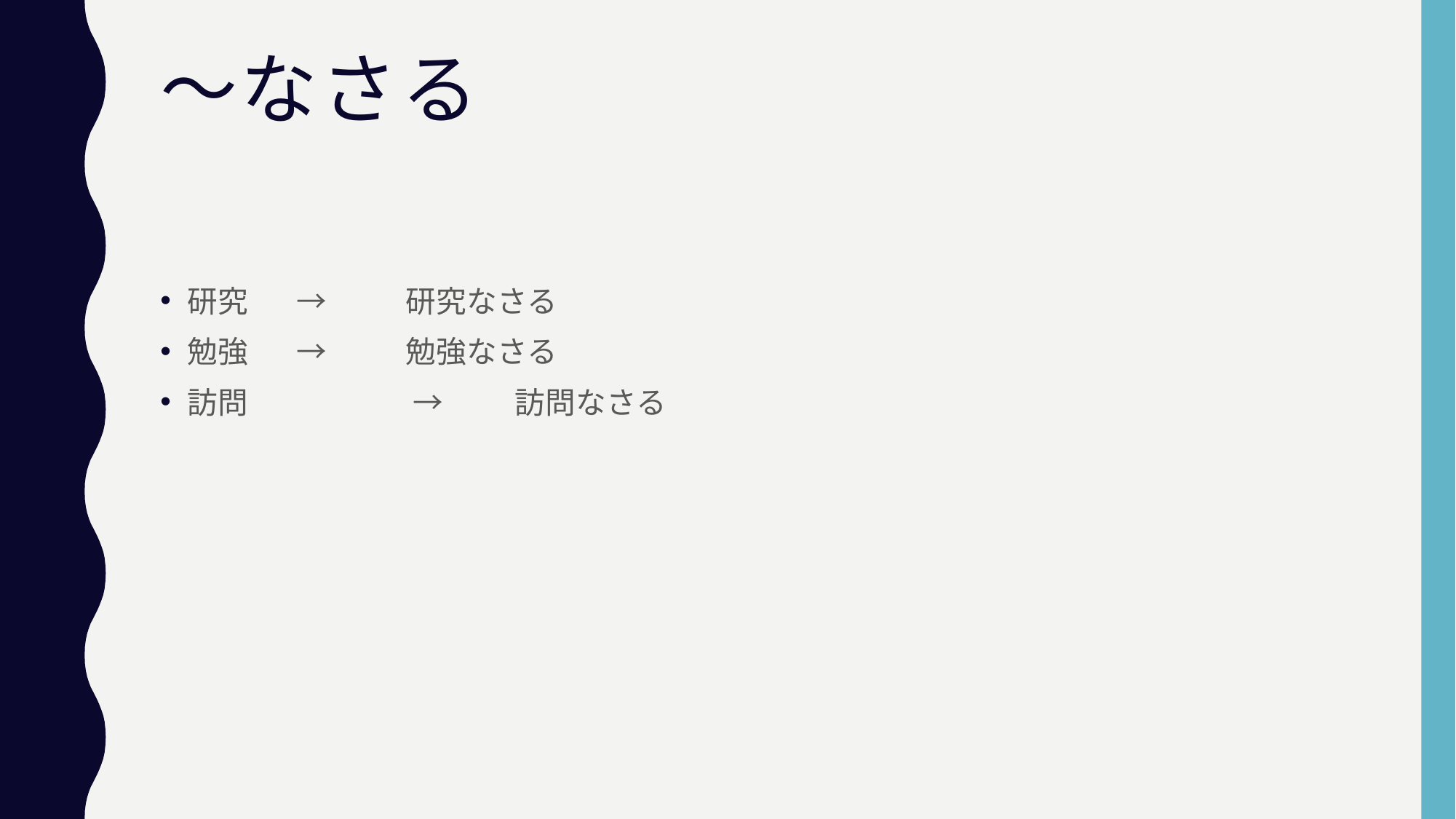

# ～なさる
研究　	→	研究なさる
勉強　 	→	勉強なさる
訪問		 →	訪問なさる